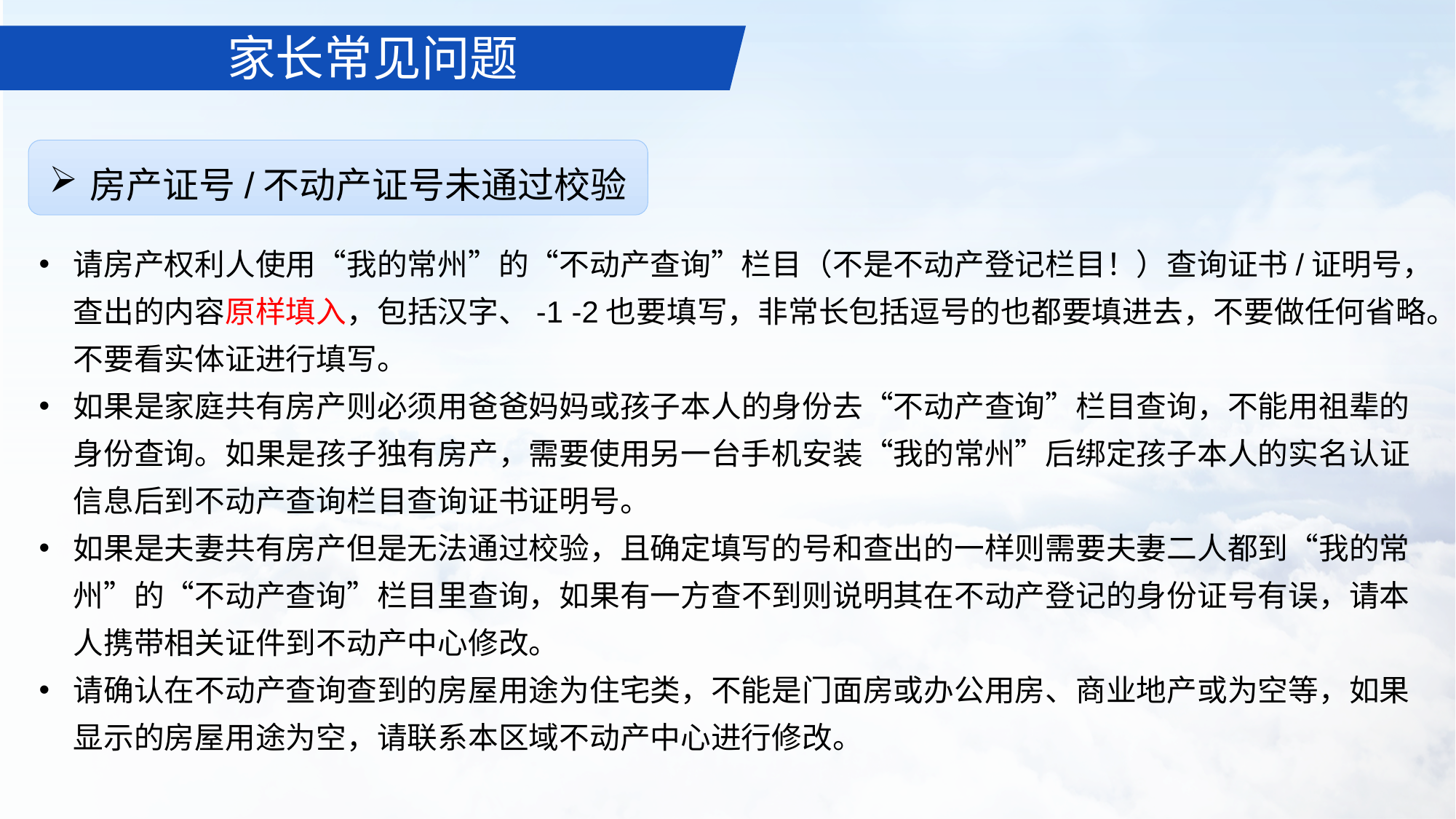

家长常见问题
房产证号/不动产证号未通过校验
请房产权利人使用“我的常州”的“不动产查询”栏目（不是不动产登记栏目！）查询证书/证明号，查出的内容原样填入，包括汉字、-1 -2也要填写，非常长包括逗号的也都要填进去，不要做任何省略。不要看实体证进行填写。
如果是家庭共有房产则必须用爸爸妈妈或孩子本人的身份去“不动产查询”栏目查询，不能用祖辈的身份查询。如果是孩子独有房产，需要使用另一台手机安装“我的常州”后绑定孩子本人的实名认证信息后到不动产查询栏目查询证书证明号。
如果是夫妻共有房产但是无法通过校验，且确定填写的号和查出的一样则需要夫妻二人都到“我的常州”的“不动产查询”栏目里查询，如果有一方查不到则说明其在不动产登记的身份证号有误，请本人携带相关证件到不动产中心修改。
请确认在不动产查询查到的房屋用途为住宅类，不能是门面房或办公用房、商业地产或为空等，如果显示的房屋用途为空，请联系本区域不动产中心进行修改。